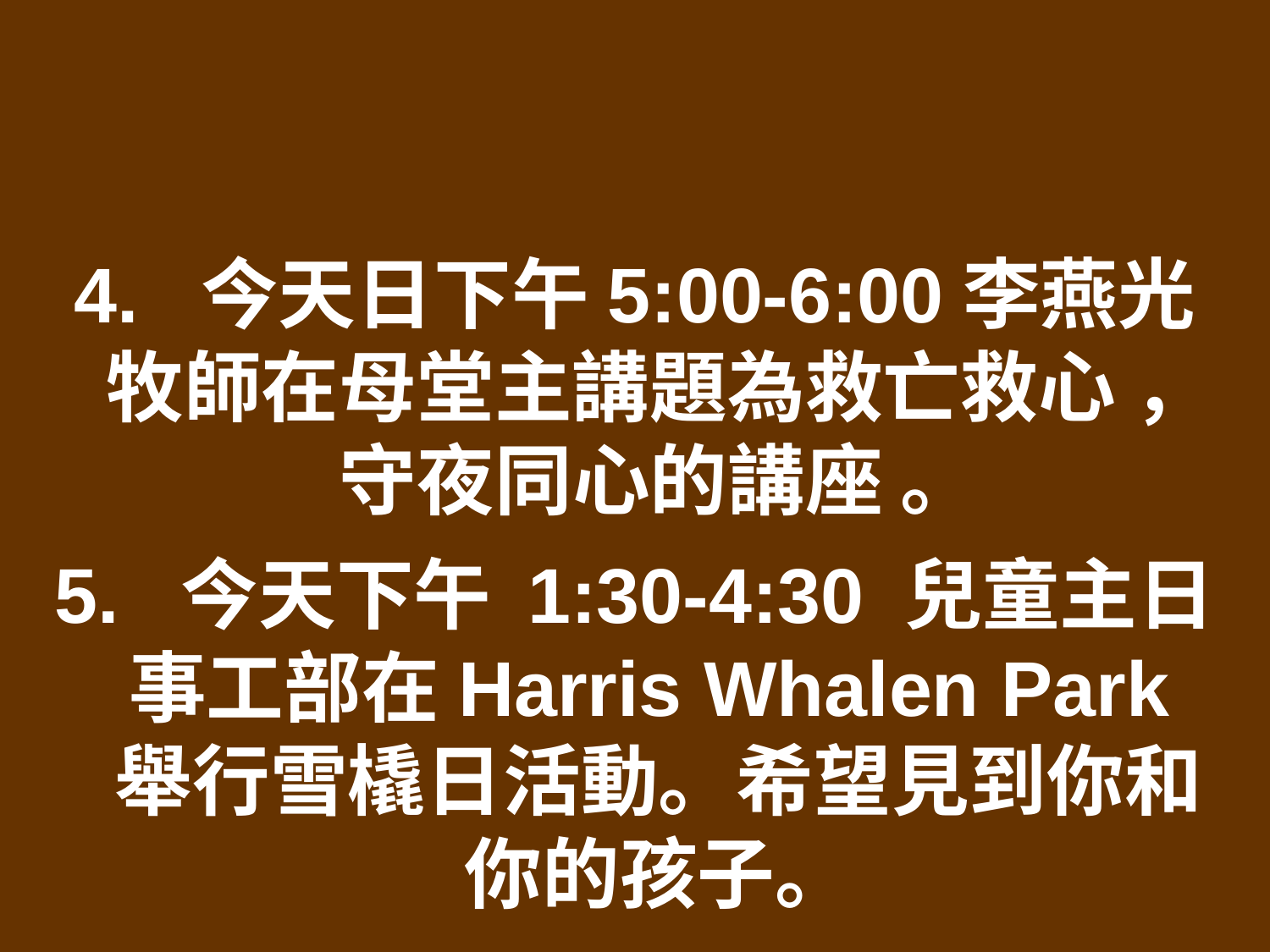

4.  今天日下午5:00-6:00李燕光牧師在母堂主講題為救亡救心 ，守夜同心的講座 。
5.  今天下午 1:30-4:30 兒童主日事工部在Harris Whalen Park舉行雪橇日活動。希望見到你和你的孩子。